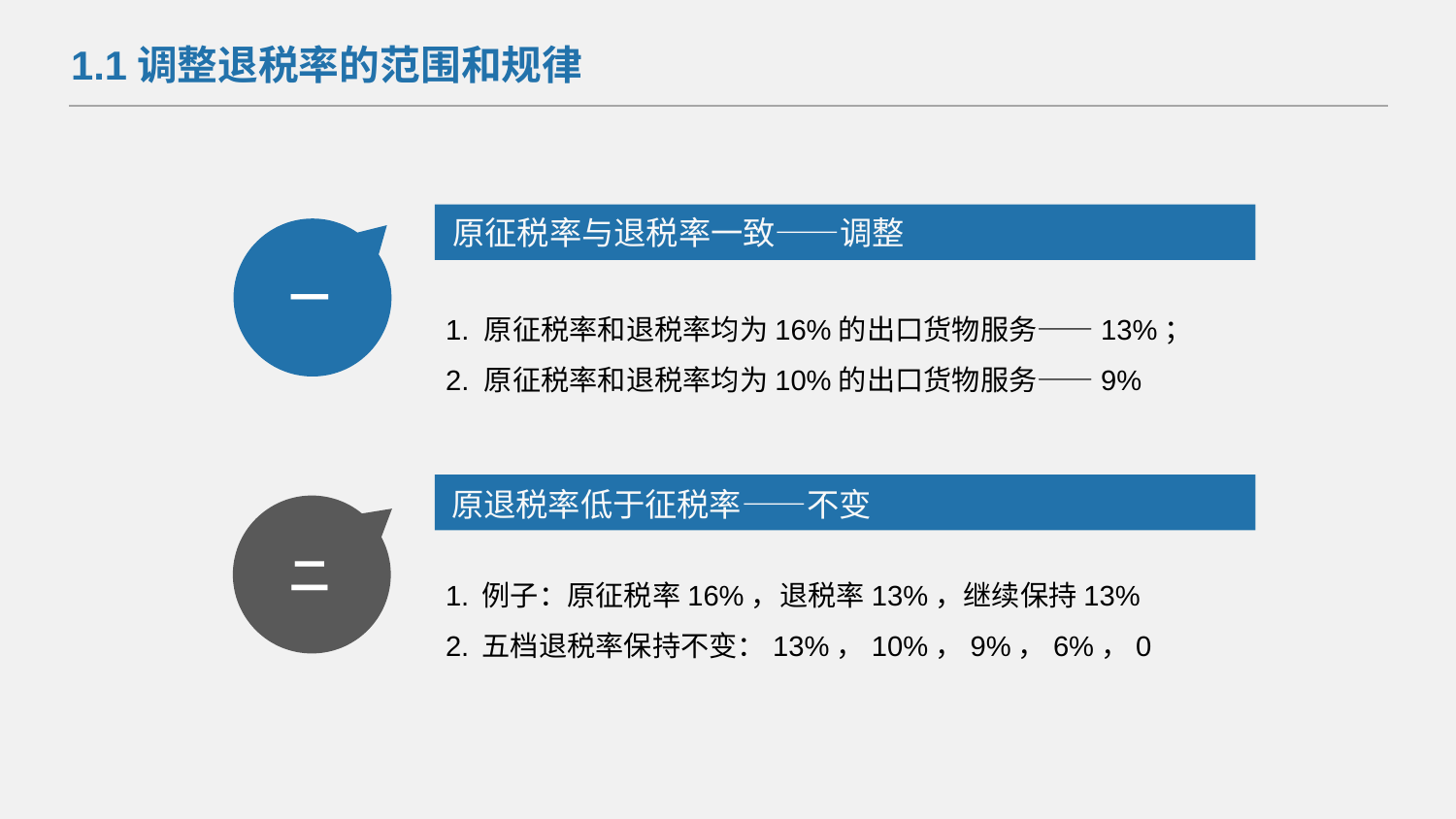

1.1调整退税率的范围和规律

原征税率与退税率一致——调整
一
1. 原征税率和退税率均为16%的出口货物服务——13%；
2. 原征税率和退税率均为10%的出口货物服务——9%

原退税率低于征税率——不变

二
例子：原征税率16%，退税率13%，继续保持13%
五档退税率保持不变：13%，10%，9%，6%，0